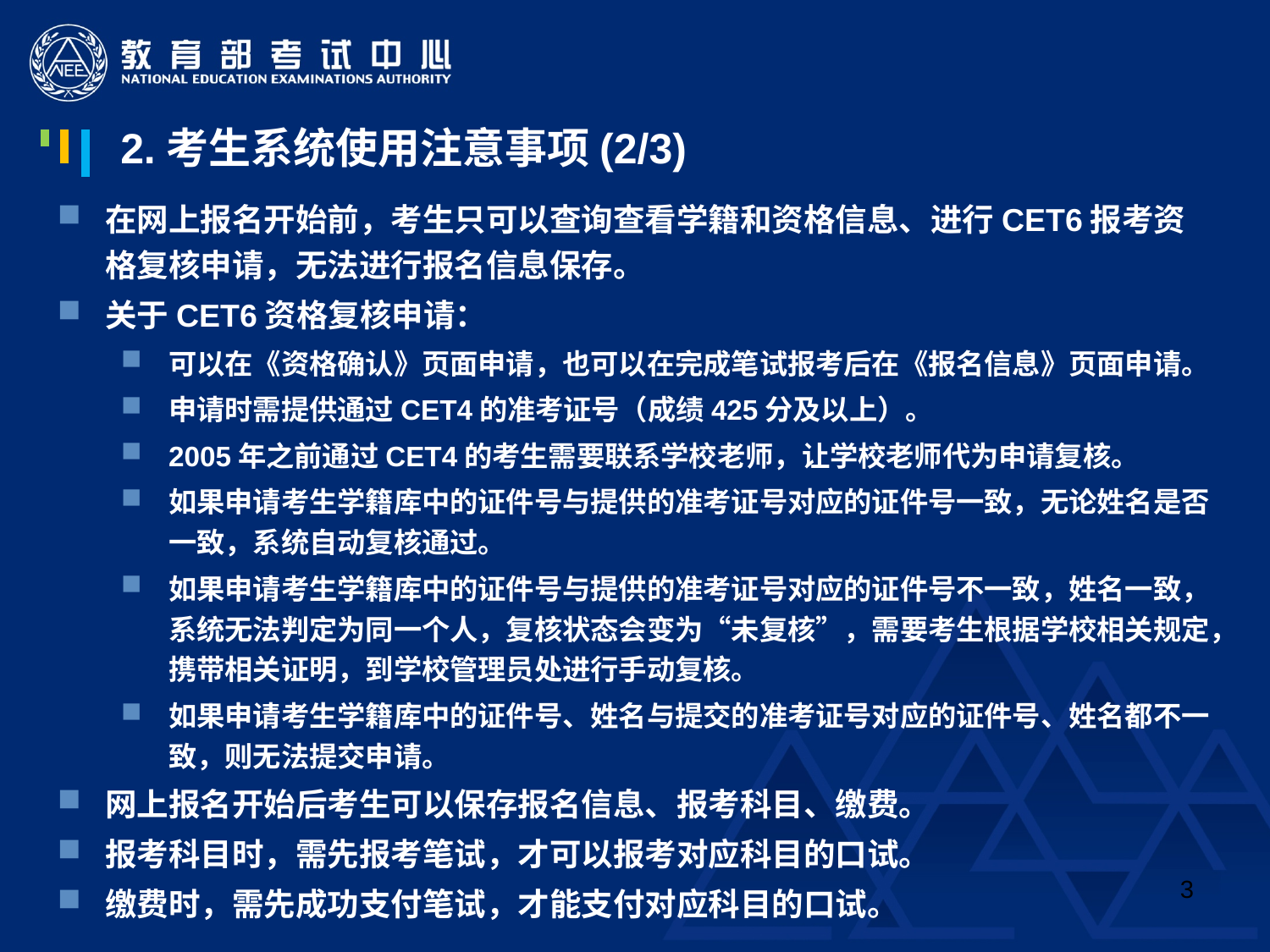

2.考生系统使用注意事项(2/3)

在网上报名开始前，考生只可以查询查看学籍和资格信息、进行CET6报考资格复核申请，无法进行报名信息保存。
关于CET6资格复核申请：
可以在《资格确认》页面申请，也可以在完成笔试报考后在《报名信息》页面申请。
申请时需提供通过CET4的准考证号（成绩425分及以上）。
2005年之前通过CET4的考生需要联系学校老师，让学校老师代为申请复核。
如果申请考生学籍库中的证件号与提供的准考证号对应的证件号一致，无论姓名是否一致，系统自动复核通过。
如果申请考生学籍库中的证件号与提供的准考证号对应的证件号不一致，姓名一致，系统无法判定为同一个人，复核状态会变为“未复核”，需要考生根据学校相关规定，携带相关证明，到学校管理员处进行手动复核。
如果申请考生学籍库中的证件号、姓名与提交的准考证号对应的证件号、姓名都不一致，则无法提交申请。
网上报名开始后考生可以保存报名信息、报考科目、缴费。
报考科目时，需先报考笔试，才可以报考对应科目的口试。
缴费时，需先成功支付笔试，才能支付对应科目的口试。
3